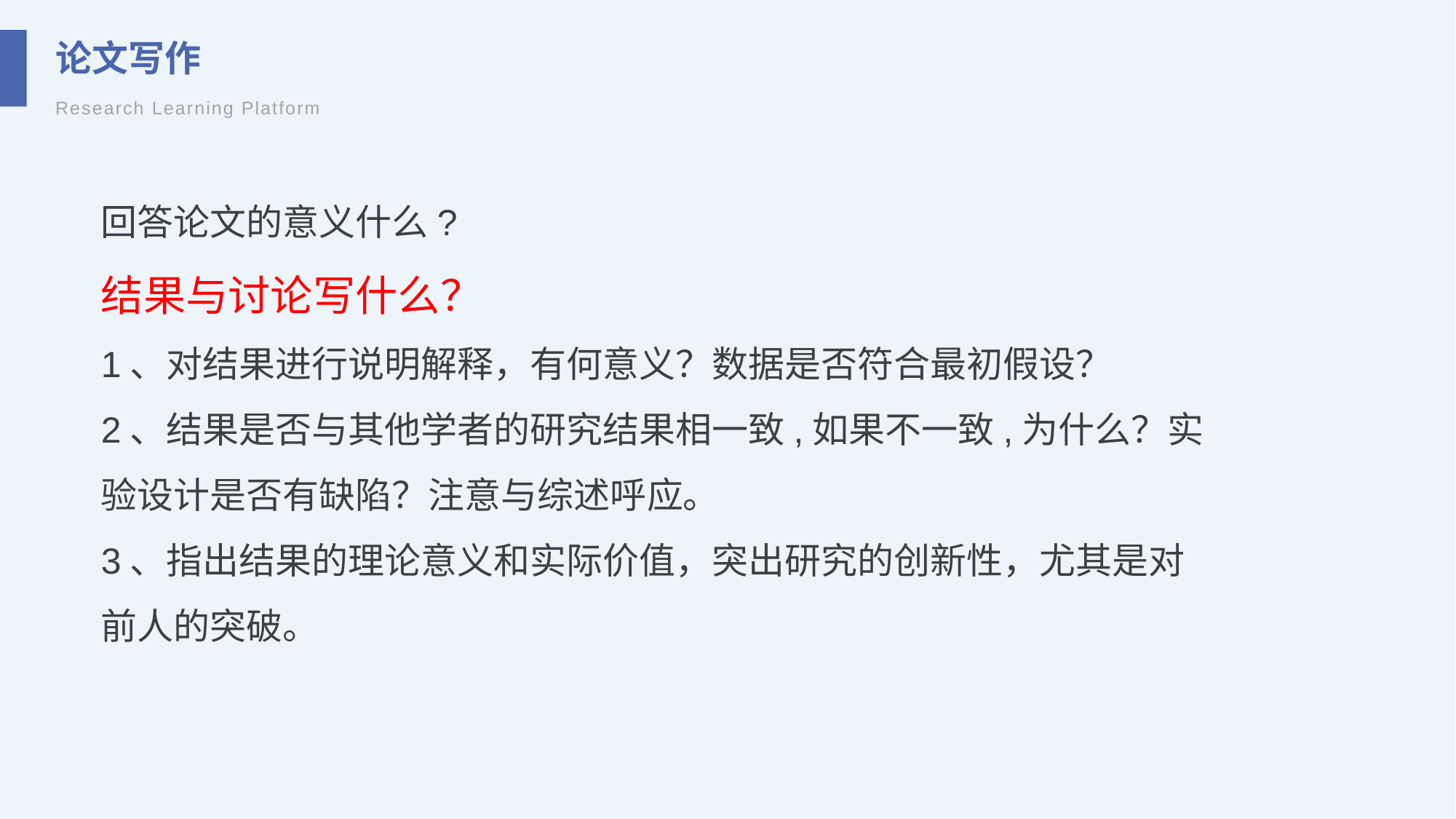

论文写作
Research Learning Platform
回答论文的意义什么?
结果与讨论写什么？
1、对结果进行说明解释，有何意义？数据是否符合最初假设？
2、结果是否与其他学者的研究结果相一致,如果不一致,为什么？实
验设计是否有缺陷？注意与综述呼应。
3、指出结果的理论意义和实际价值，突出研究的创新性，尤其是对
前人的突破。